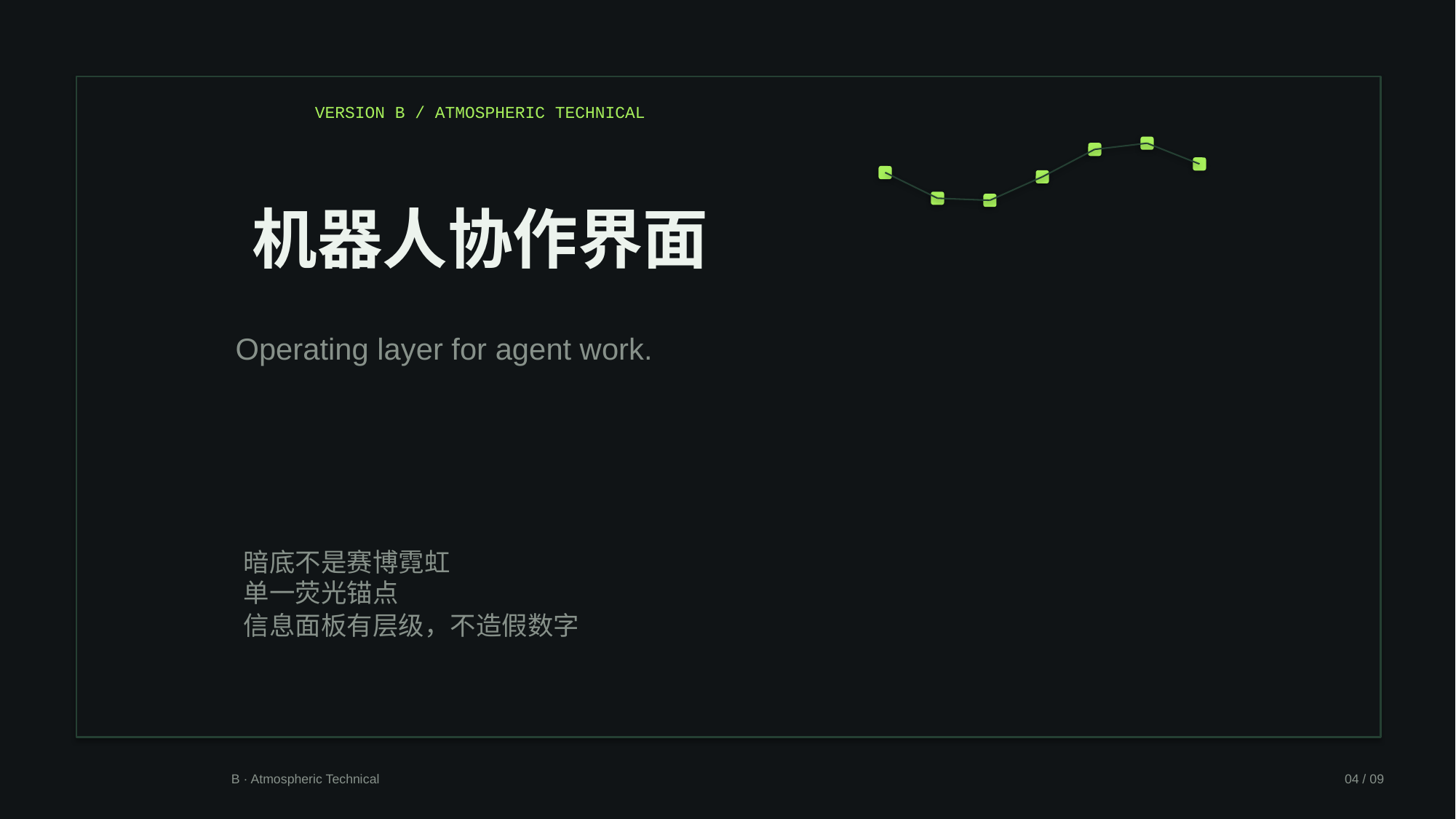

VERSION B / ATMOSPHERIC TECHNICAL

机器人协作界面
Operating layer for agent work.
暗底不是赛博霓虹
单一荧光锚点
信息面板有层级，不造假数字
B · Atmospheric Technical
04 / 09